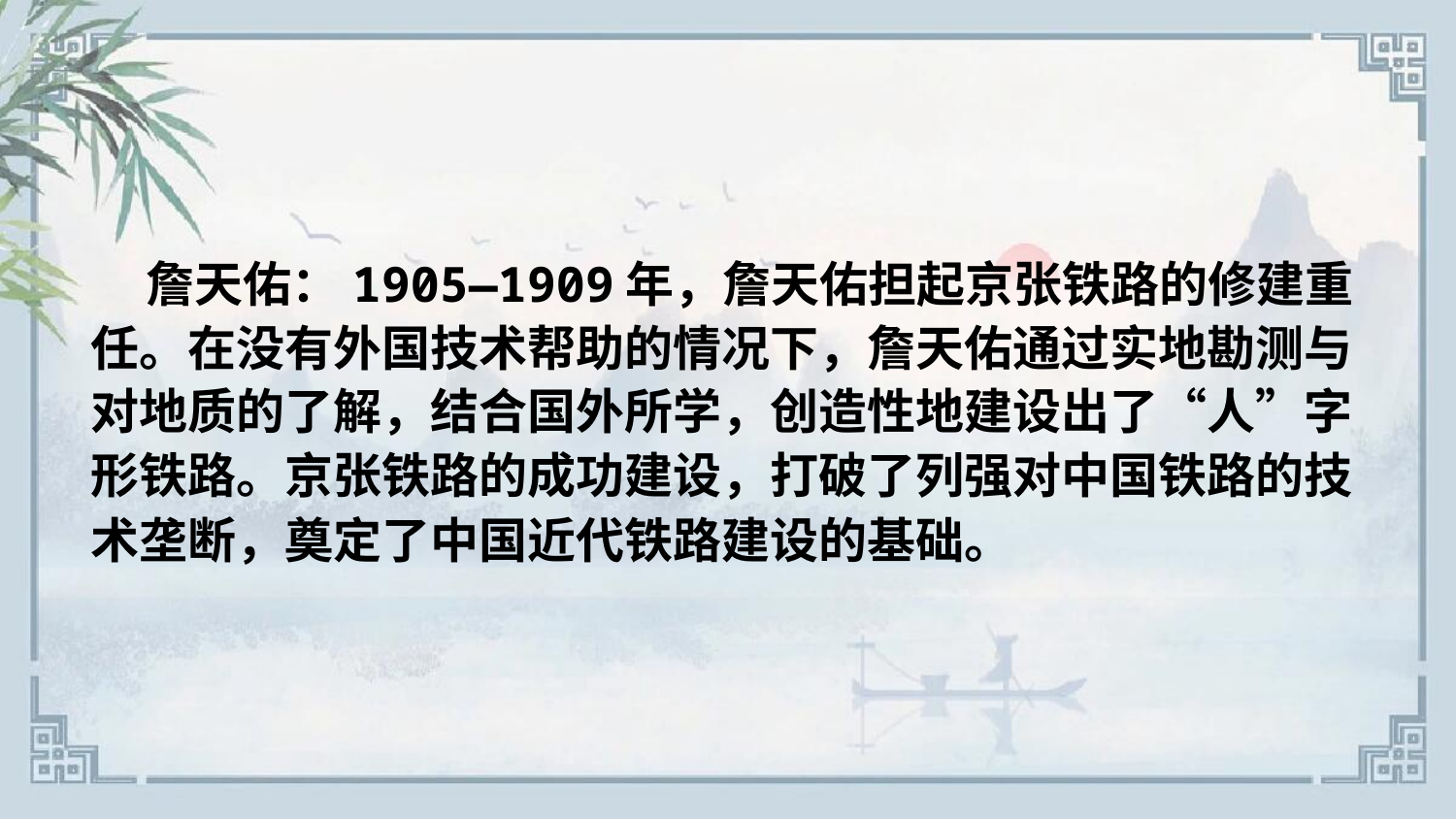

詹天佑：1905—1909年，詹天佑担起京张铁路的修建重任。在没有外国技术帮助的情况下，詹天佑通过实地勘测与对地质的了解，结合国外所学，创造性地建设出了“人”字形铁路。京张铁路的成功建设，打破了列强对中国铁路的技术垄断，奠定了中国近代铁路建设的基础。